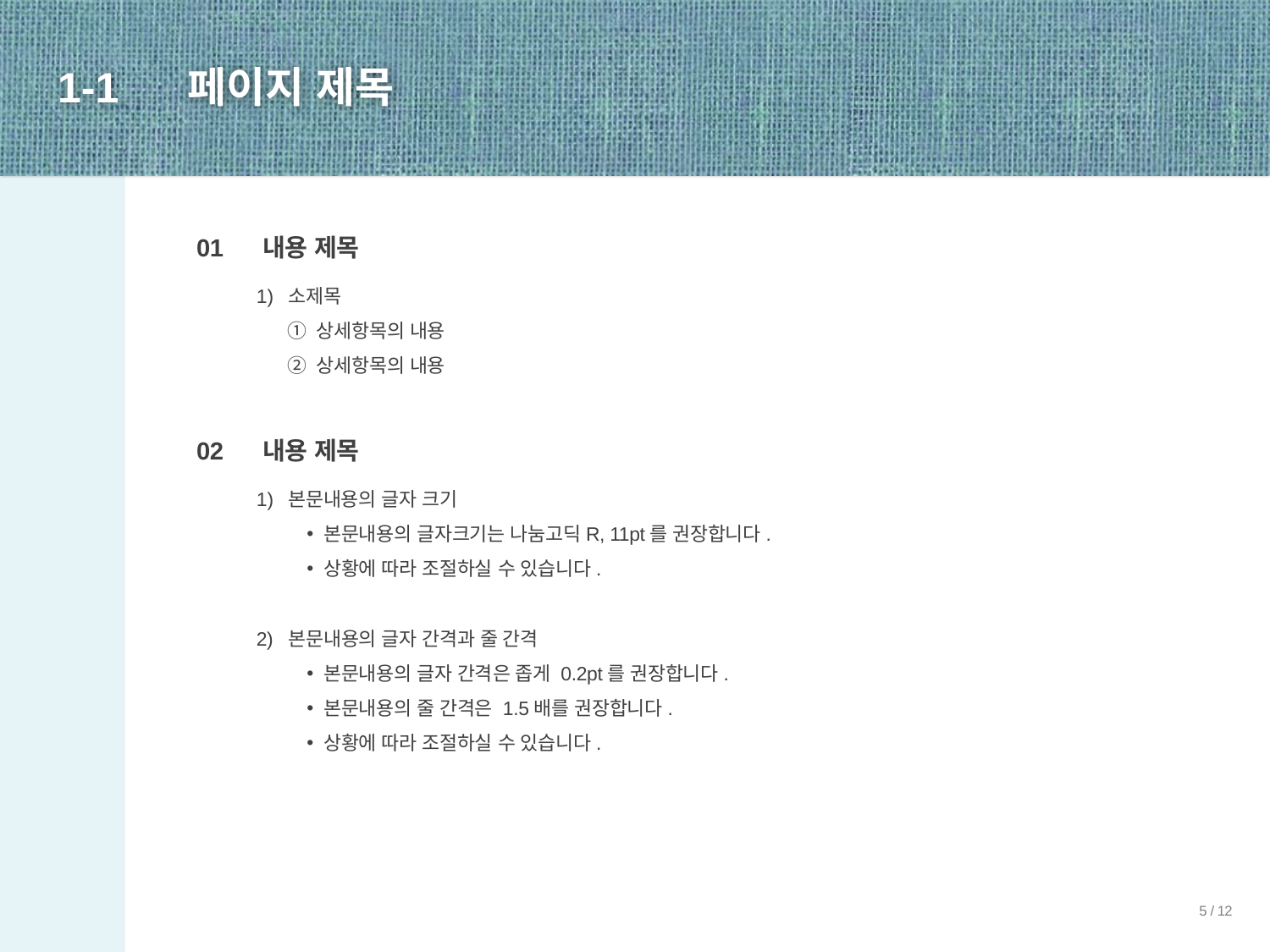

# 1-1
페이지 제목
01     내용 제목
소제목
      ① 상세항목의 내용
      ② 상세항목의 내용
02     내용 제목
본문내용의 글자 크기
 본문내용의 글자크기는 나눔고딕R, 11pt를 권장합니다.
 상황에 따라 조절하실 수 있습니다.

2)  본문내용의 글자 간격과 줄 간격
 본문내용의 글자 간격은 좁게 0.2pt를 권장합니다.
 본문내용의 줄 간격은 1.5배를 권장합니다.
 상황에 따라 조절하실 수 있습니다.

5 / 12